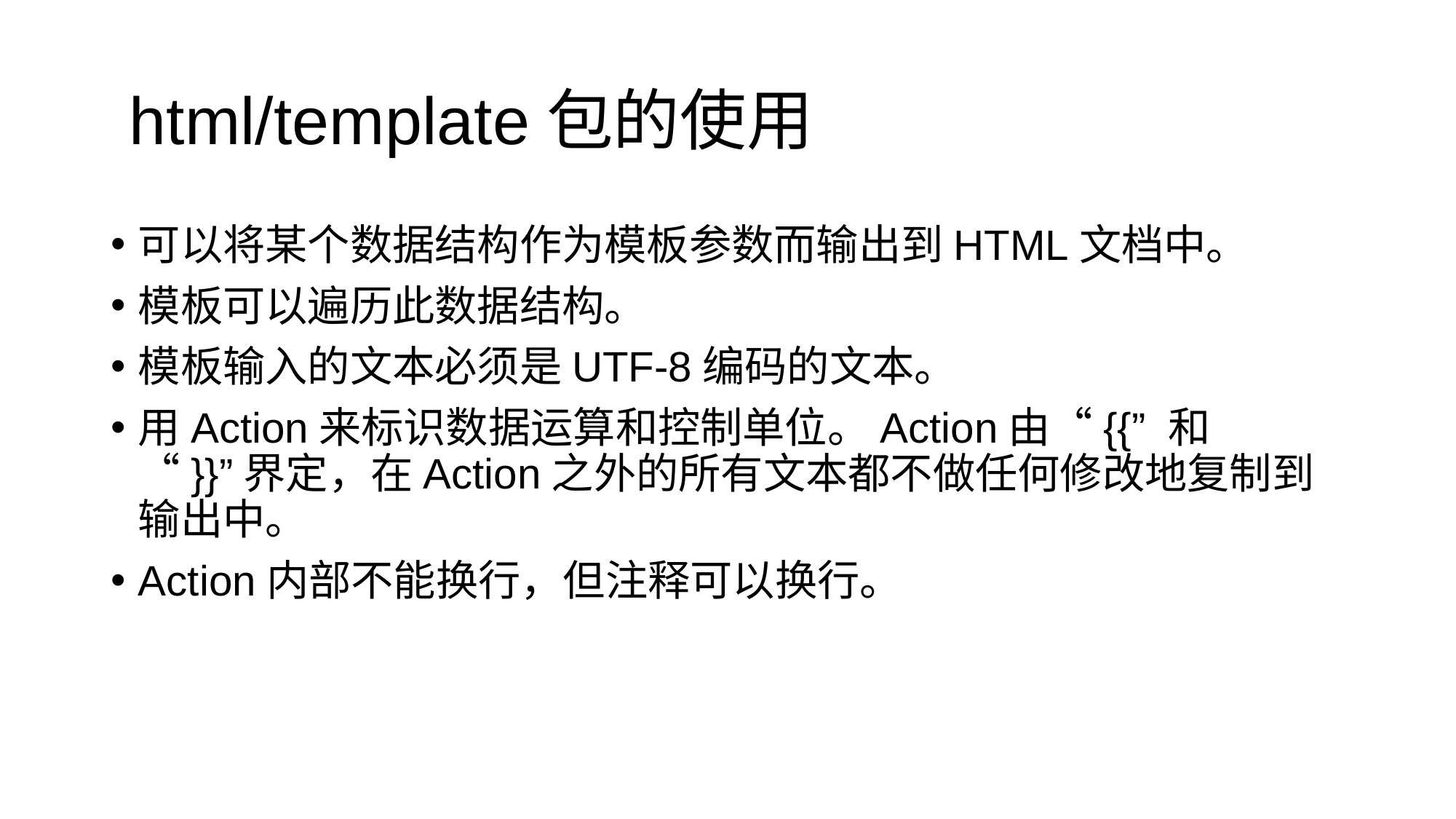

# html/template包的使用
可以将某个数据结构作为模板参数而输出到HTML文档中。
模板可以遍历此数据结构。
模板输入的文本必须是UTF-8编码的文本。
用Action来标识数据运算和控制单位。Action由“{{” 和 “}}”界定，在Action之外的所有文本都不做任何修改地复制到输出中。
Action内部不能换行，但注释可以换行。